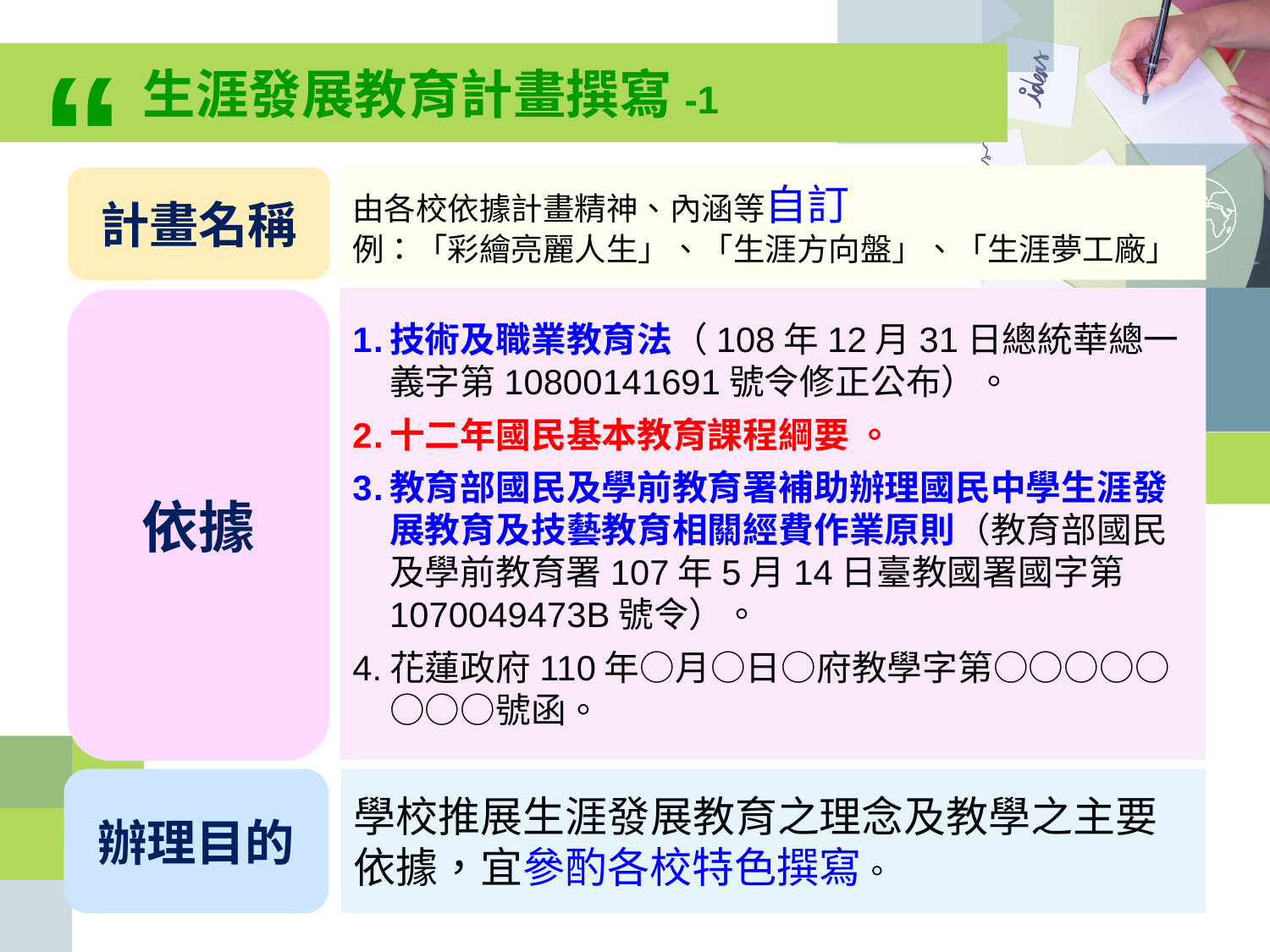

“
生涯發展教育計畫撰寫-1

由各校依據計畫精神、內涵等自訂
例：「彩繪亮麗人生」、「生涯方向盤」、「生涯夢工廠」
計畫名稱
技術及職業教育法（108年12月31日總統華總一義字第10800141691號令修正公布）。
十二年國民基本教育課程綱要 。
教育部國民及學前教育署補助辦理國民中學生涯發展教育及技藝教育相關經費作業原則（教育部國民及學前教育署107年5月14日臺教國署國字第1070049473B號令）。
花蓮政府110年○月○日○府教學字第○○○○○○○○號函。
依據
辦理目的
學校推展生涯發展教育之理念及教學之主要依據，宜參酌各校特色撰寫。